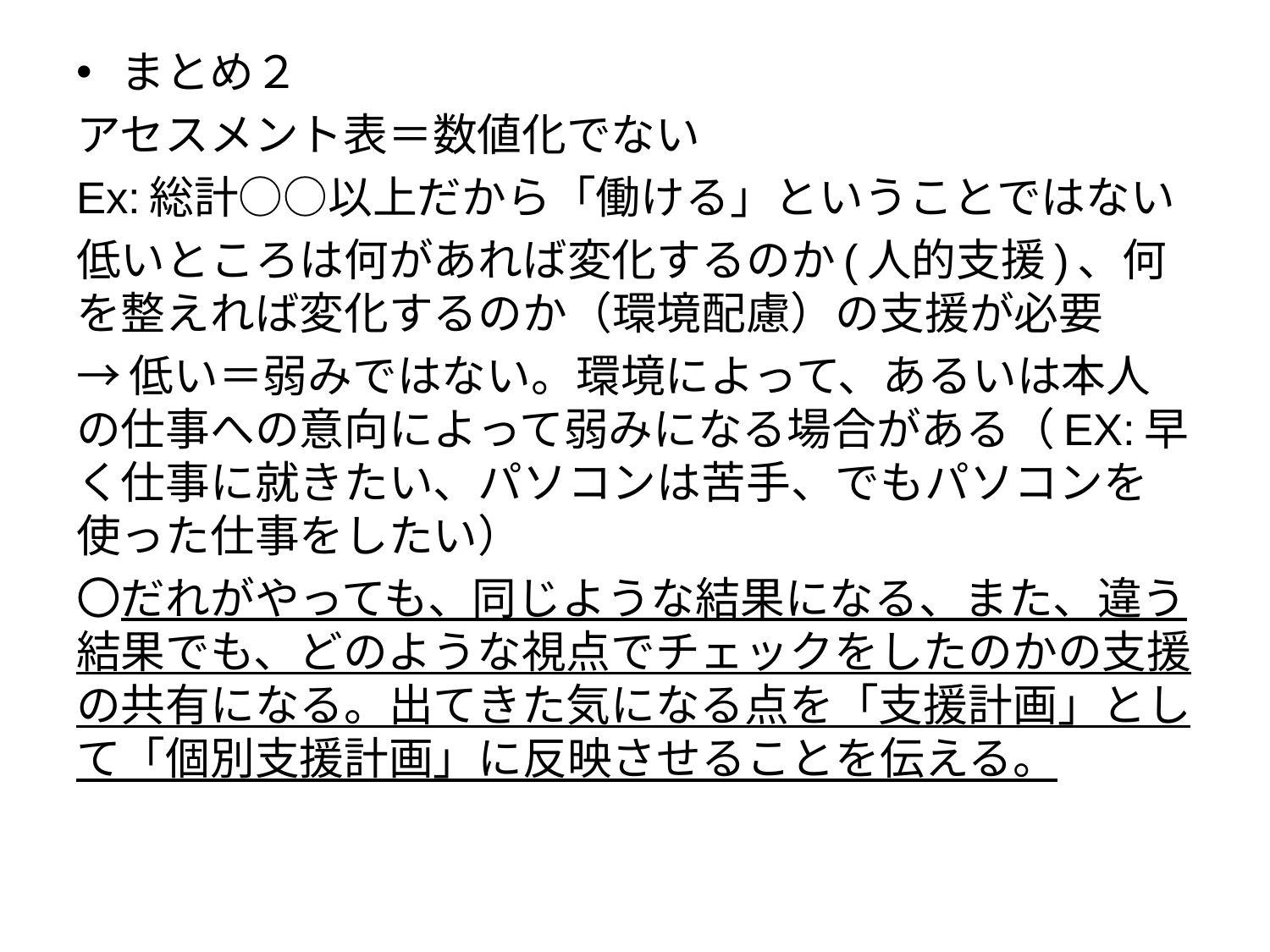

まとめ２
アセスメント表＝数値化でない
Ex:総計○○以上だから「働ける」ということではない
低いところは何があれば変化するのか(人的支援)、何を整えれば変化するのか（環境配慮）の支援が必要
→低い＝弱みではない。環境によって、あるいは本人の仕事への意向によって弱みになる場合がある（EX:早く仕事に就きたい、パソコンは苦手、でもパソコンを使った仕事をしたい）
〇だれがやっても、同じような結果になる、また、違う結果でも、どのような視点でチェックをしたのかの支援の共有になる。出てきた気になる点を「支援計画」として「個別支援計画」に反映させることを伝える。